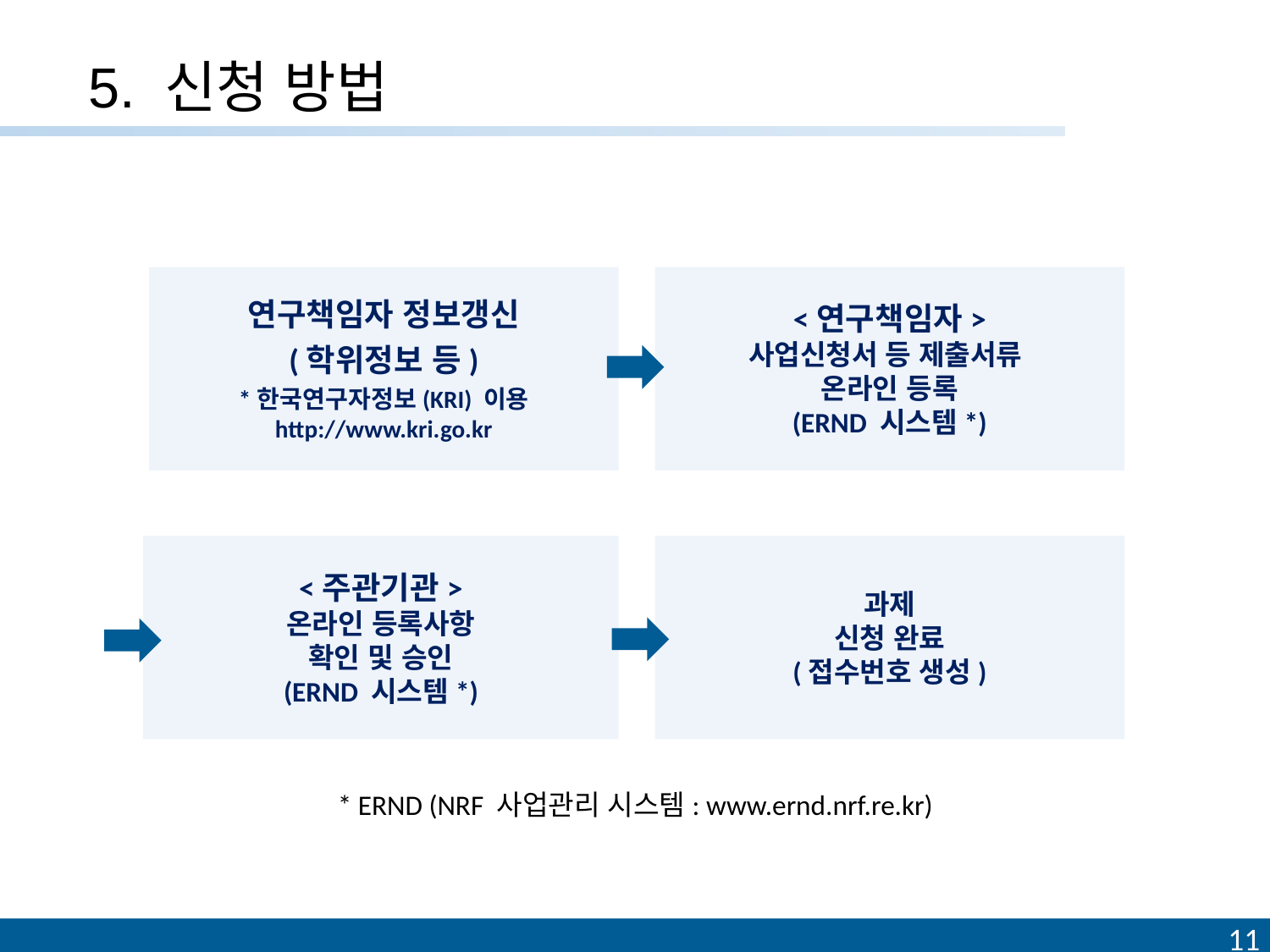

# 5. 신청 방법

<연구책임자>
사업신청서 등 제출서류
온라인 등록
(ERND 시스템*)
연구책임자 정보갱신
(학위정보 등)
*한국연구자정보(KRI) 이용
http://www.kri.go.kr

<주관기관>
온라인 등록사항
확인 및 승인
(ERND 시스템*)
과제
신청 완료
(접수번호 생성)

* ERND (NRF 사업관리 시스템: www.ernd.nrf.re.kr)

11